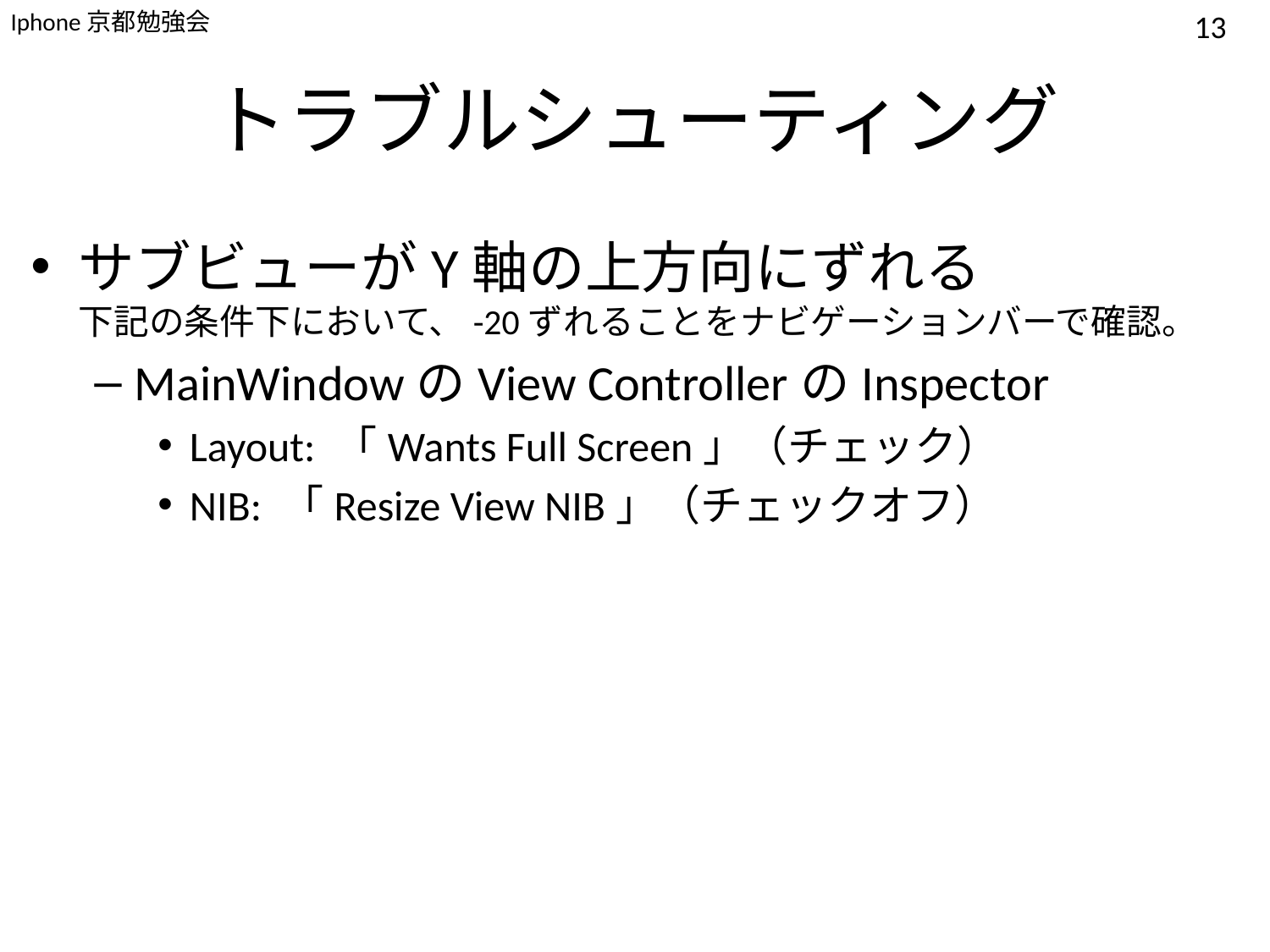

13
# トラブルシューティング
サブビューがY軸の上方向にずれる
下記の条件下において、-20ずれることをナビゲーションバーで確認。
MainWindowのView ControllerのInspector
Layout: 「Wants Full Screen」（チェック）
NIB: 「Resize View NIB」（チェックオフ）